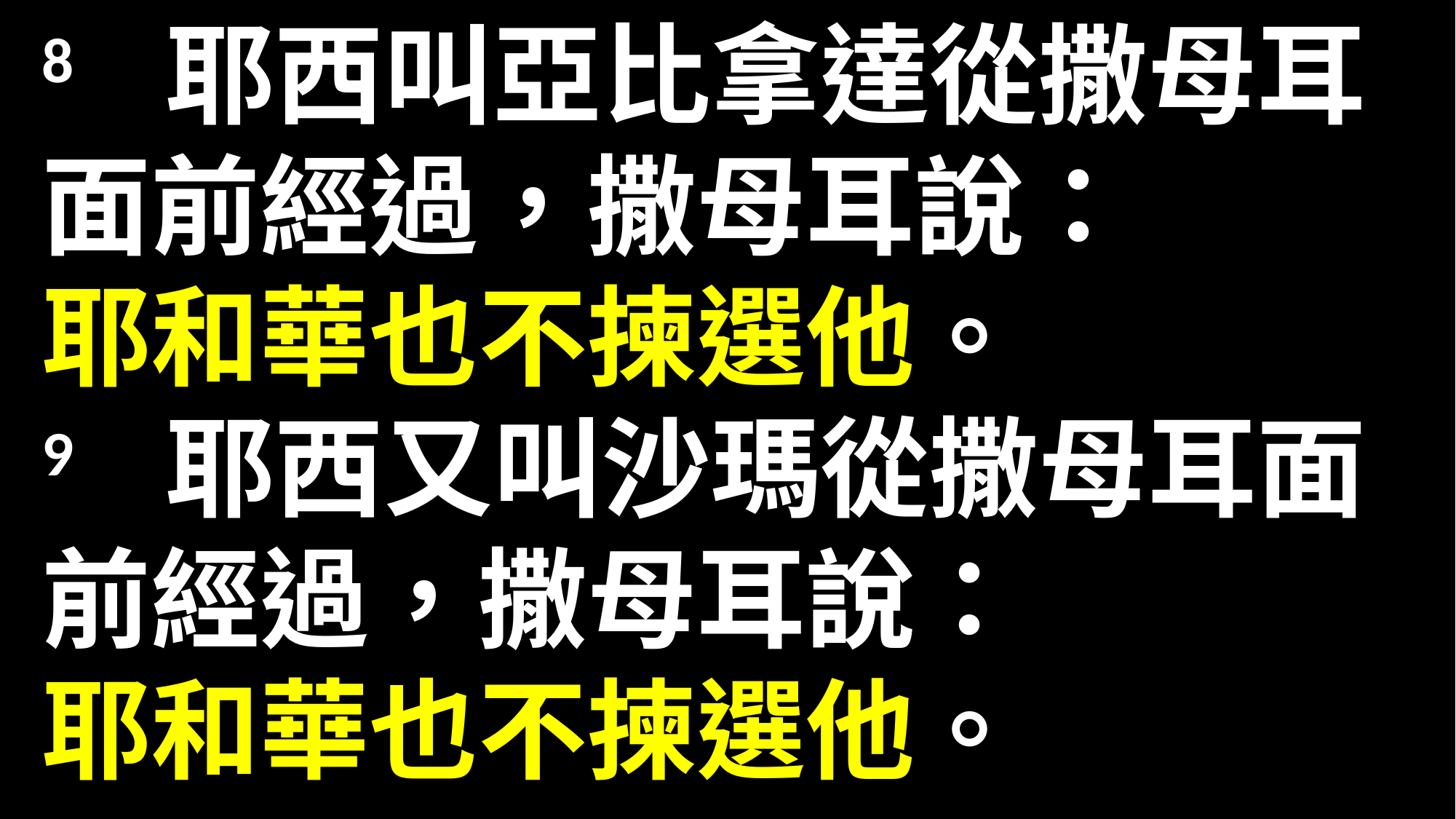

8 耶西叫亞比拿達從撒母耳面前經過，撒母耳說：
耶和華也不揀選他。
9 耶西又叫沙瑪從撒母耳面前經過，撒母耳說：
耶和華也不揀選他。